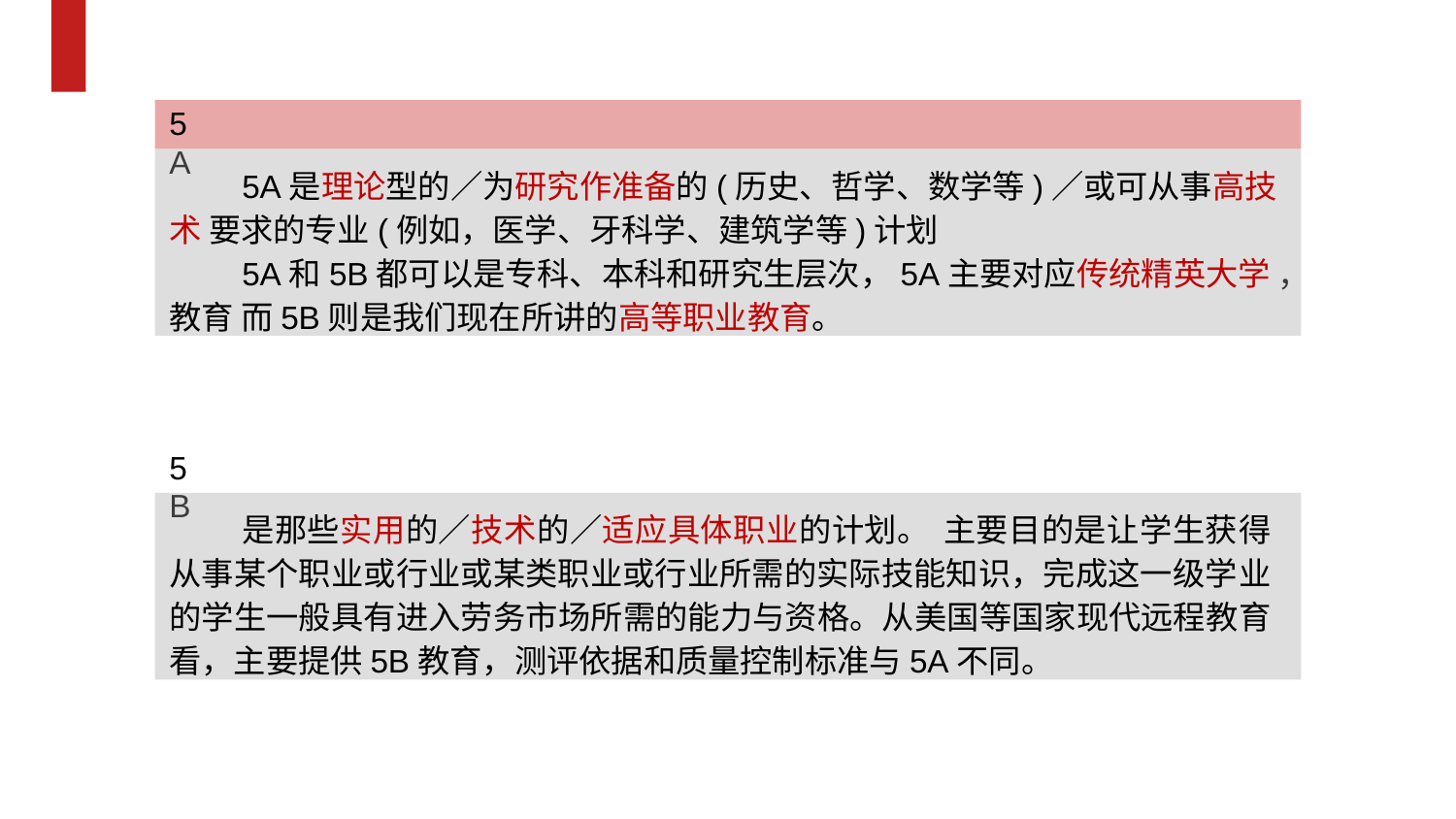

5A
5A是理论型的／为研究作准备的(历史、哲学、数学等)／或可从事高技术 要求的专业(例如，医学、牙科学、建筑学等)计划
5A和5B都可以是专科、本科和研究生层次，5A主要对应传统精英大学教育 而5B则是我们现在所讲的高等职业教育。
，
5B
是那些实用的／技术的／适应具体职业的计划。 主要目的是让学生获得 从事某个职业或行业或某类职业或行业所需的实际技能知识，完成这一级学业 的学生一般具有进入劳务市场所需的能力与资格。从美国等国家现代远程教育 看，主要提供5B教育，测评依据和质量控制标准与5A不同。